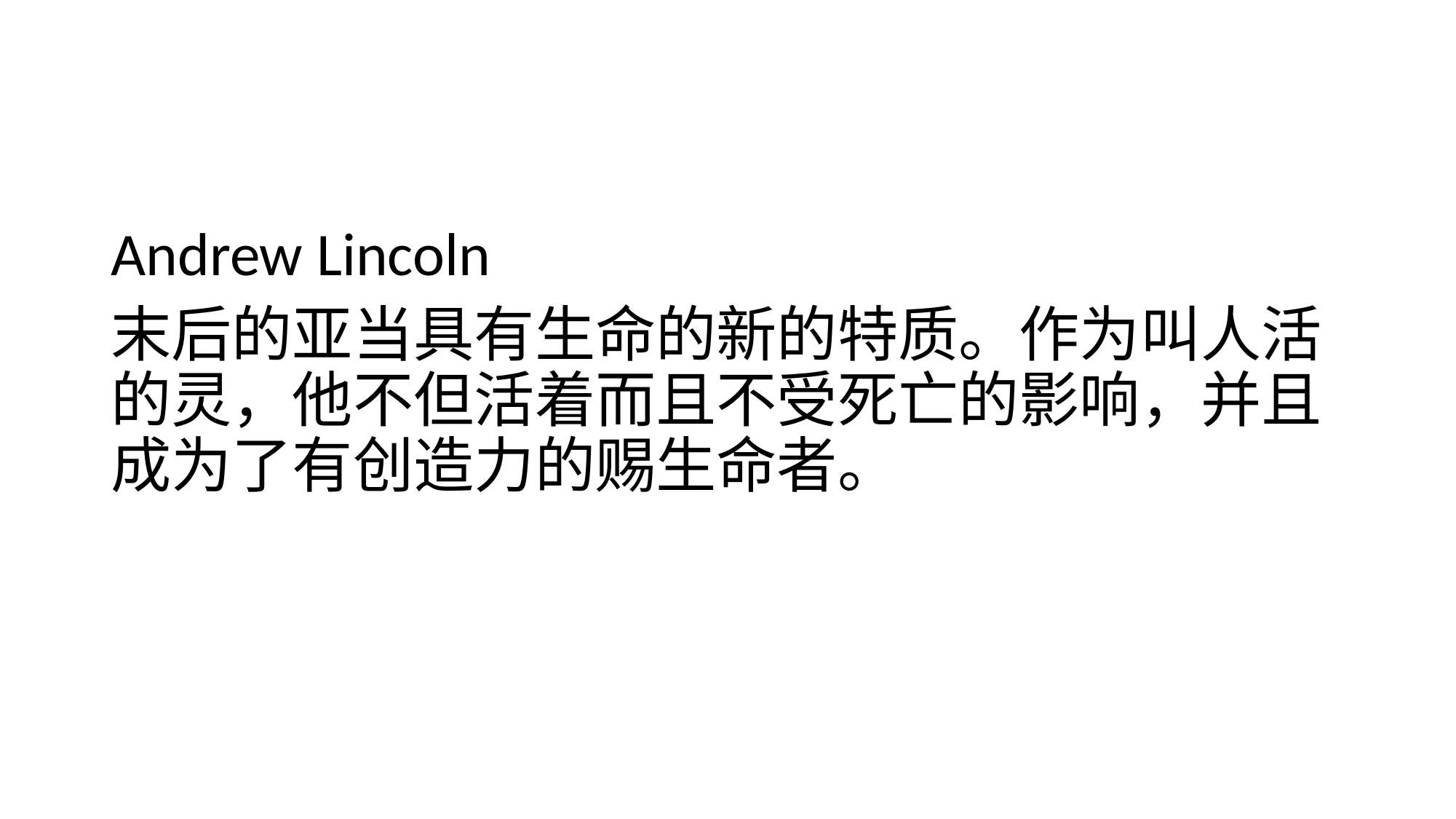

#
Andrew Lincoln
末后的亚当具有生命的新的特质。作为叫人活的灵，他不但活着而且不受死亡的影响，并且成为了有创造力的赐生命者。